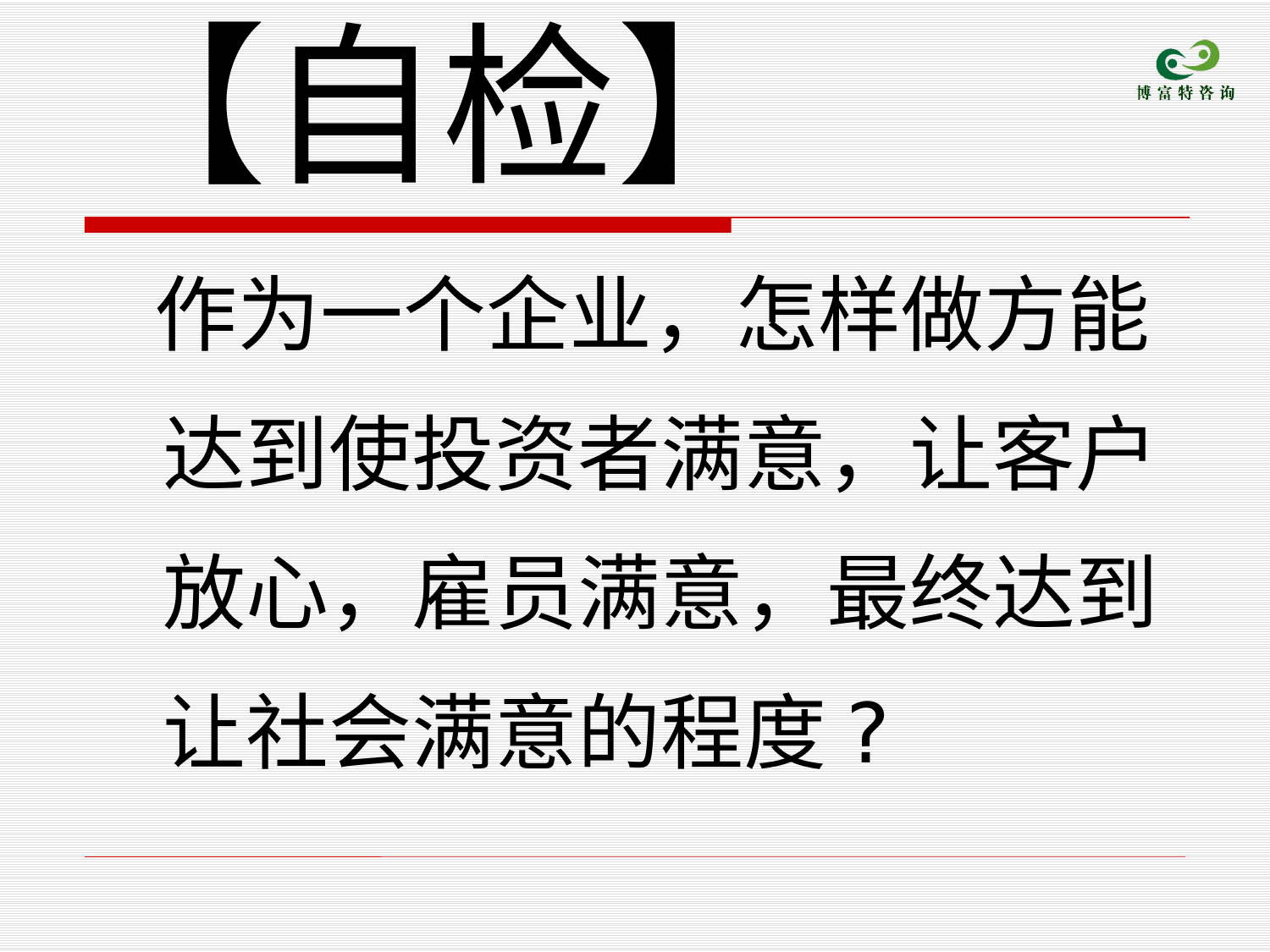

# 【自检】
  作为一个企业，怎样做方能达到使投资者满意，让客户放心，雇员满意，最终达到让社会满意的程度?
67